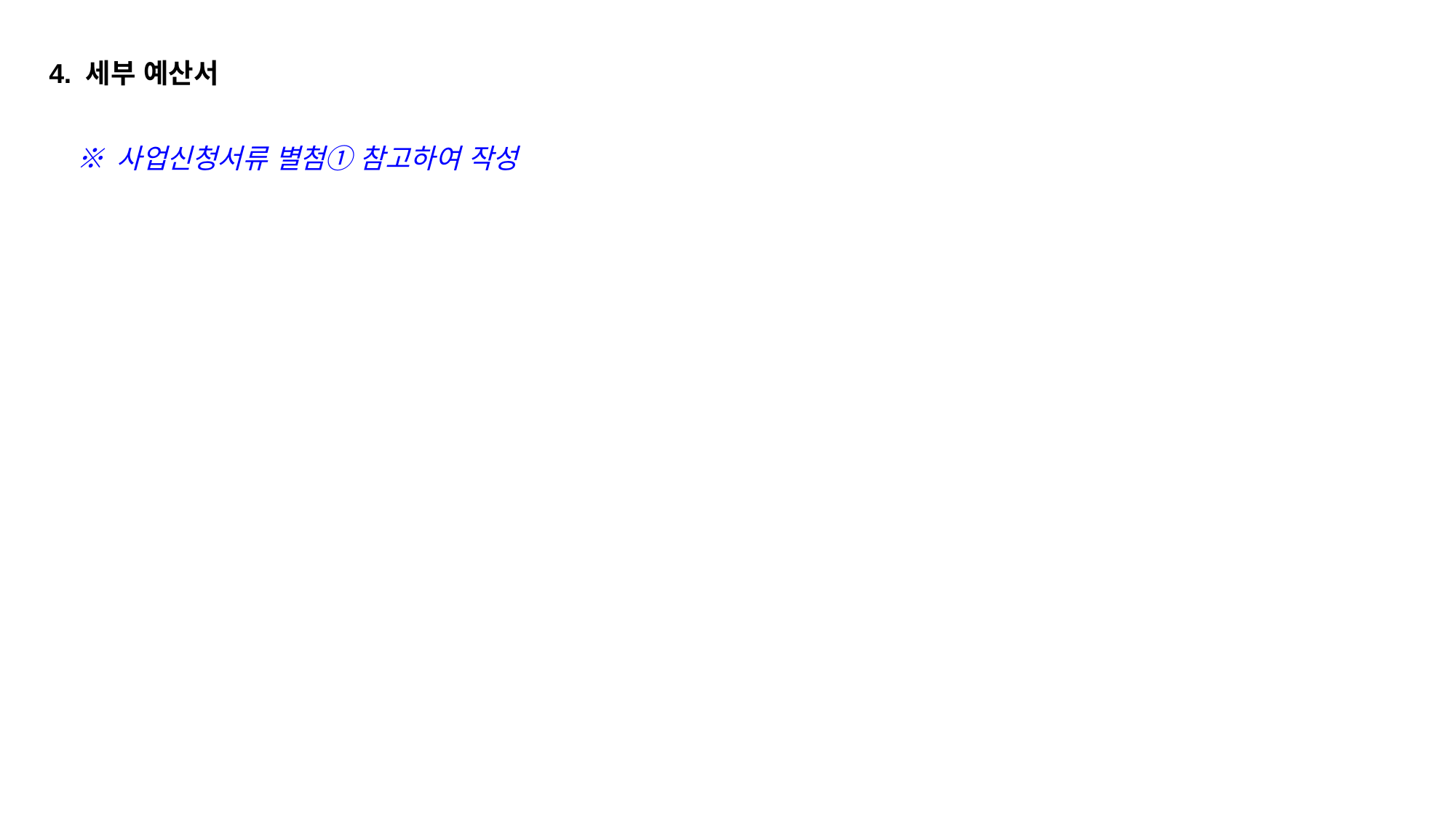

4. 세부 예산서
※ 사업신청서류 별첨① 참고하여 작성